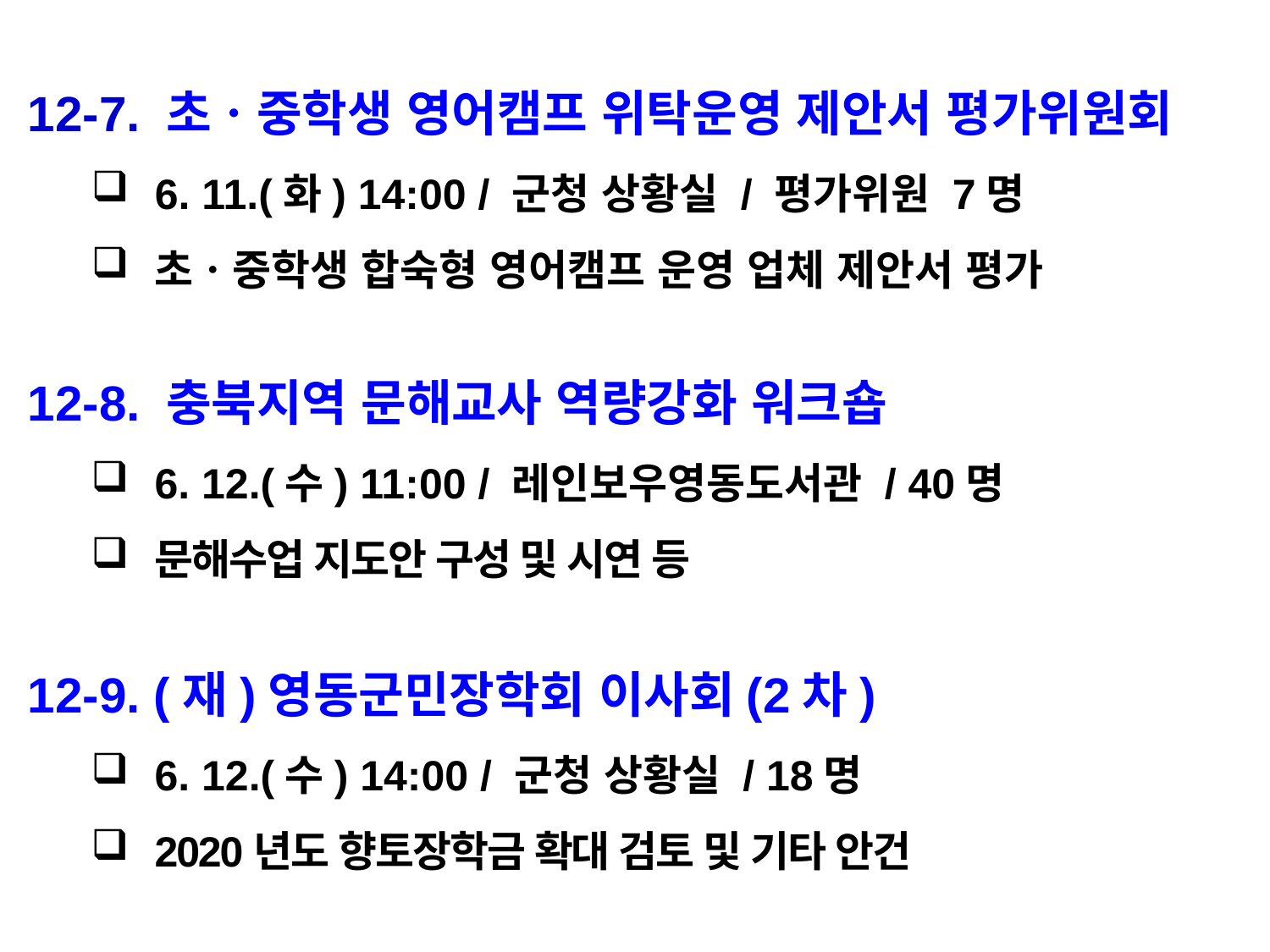

12-7. 초ㆍ중학생 영어캠프 위탁운영 제안서 평가위원회
6. 11.(화) 14:00 / 군청 상황실 / 평가위원 7명
초ㆍ중학생 합숙형 영어캠프 운영 업체 제안서 평가
12-8. 충북지역 문해교사 역량강화 워크숍
6. 12.(수) 11:00 / 레인보우영동도서관 / 40명
문해수업 지도안 구성 및 시연 등

12-9. (재)영동군민장학회 이사회(2차)
6. 12.(수) 14:00 / 군청 상황실 / 18명
2020년도 향토장학금 확대 검토 및 기타 안건